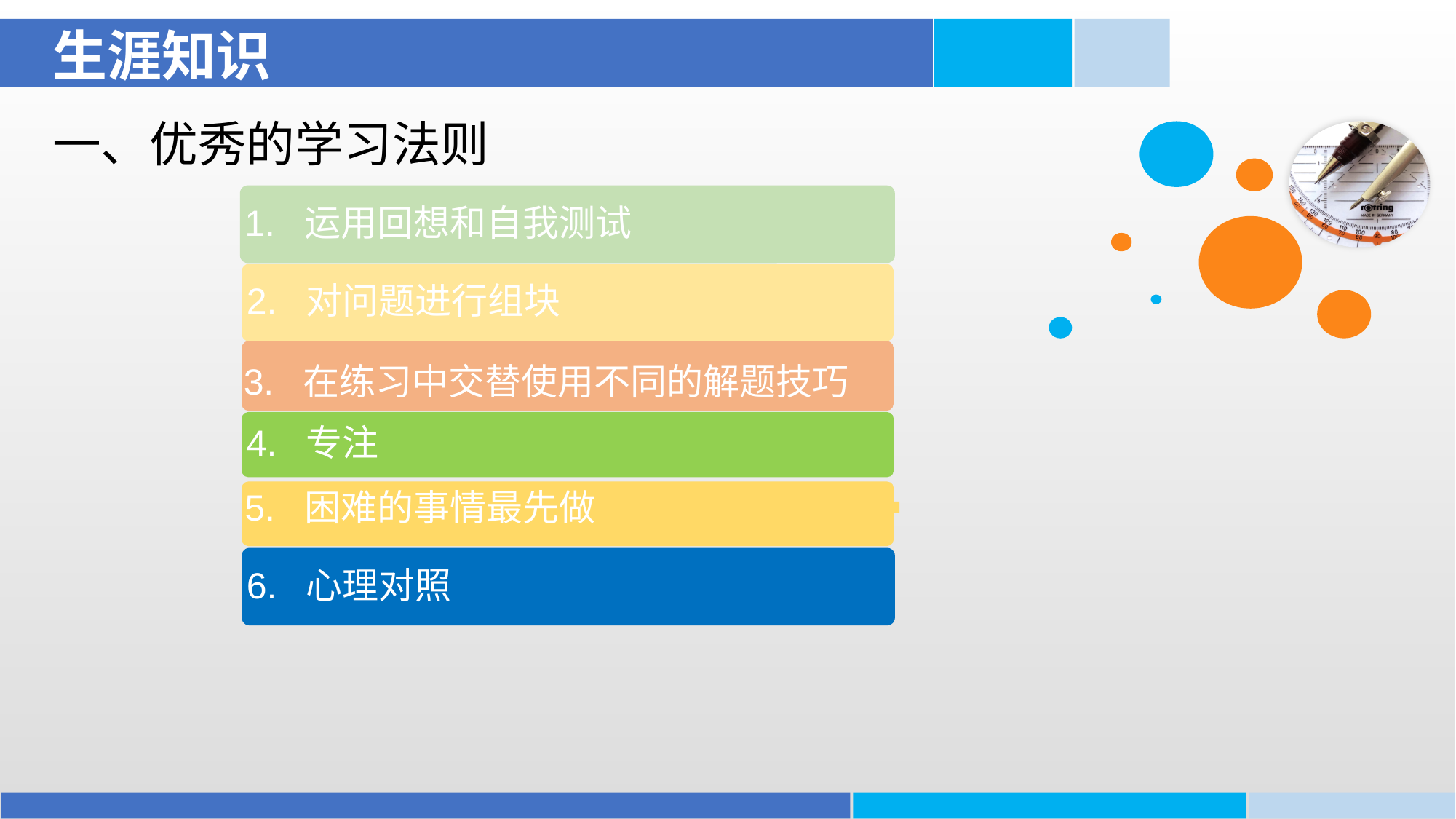

生涯知识
一、优秀的学习法则

1.  运用回想和自我测试

2.  对问题进行组块

3.  在练习中交替使用不同的解题技巧

4.  专注

5.  困难的事情最先做

6.  心理对照